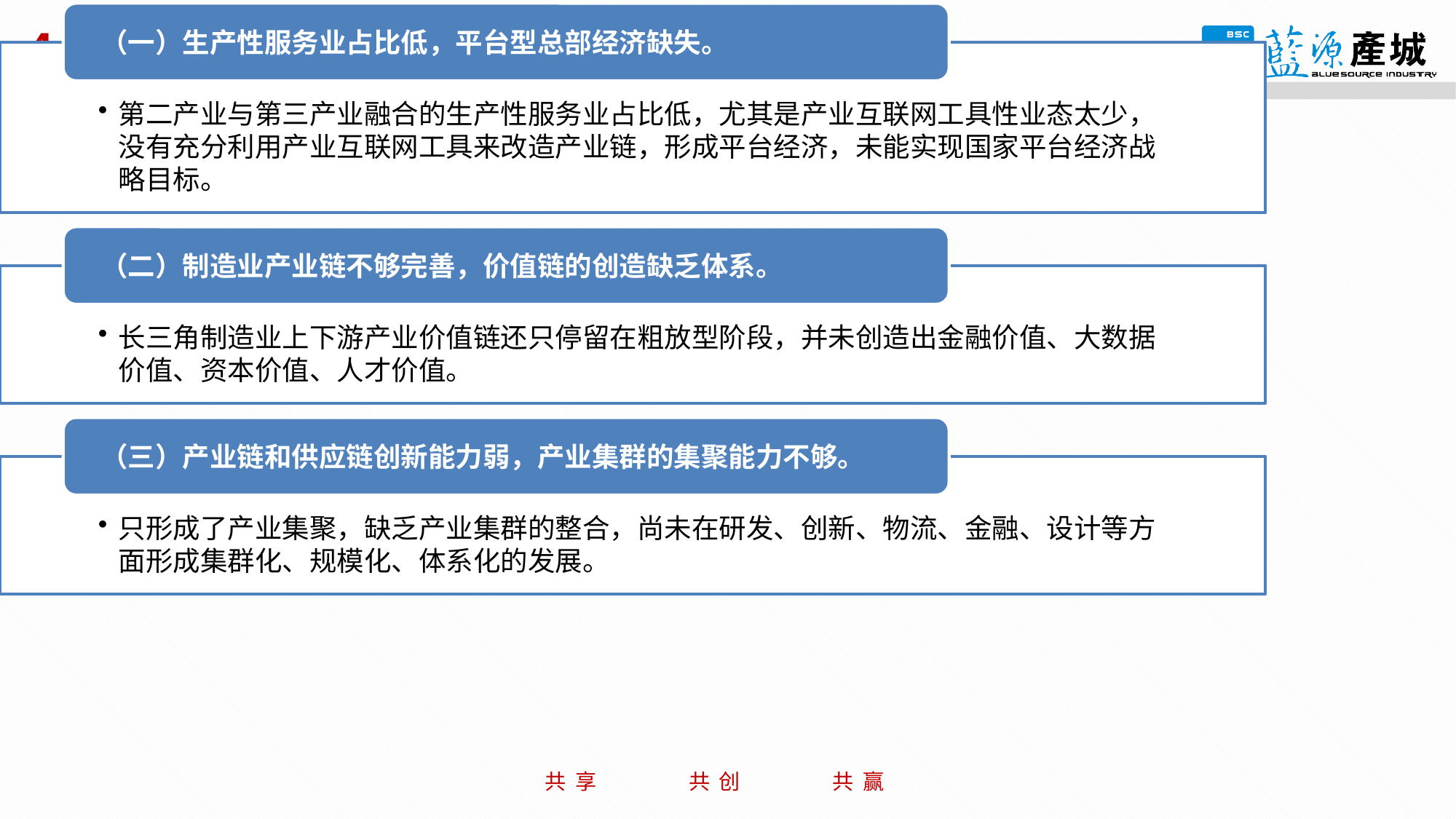

# 4.1.4 长三角产业结构中存在的问题
第二产业与第三产业融合的生产性服务业占比低，尤其是产业互联网工具性业态太少，没有充分利用产业互联网工具来改造产业链，形成平台经济，未能实现国家平台经济战略目标。
（一）生产性服务业占比低，平台型总部经济缺失。
长三角制造业上下游产业价值链还只停留在粗放型阶段，并未创造出金融价值、大数据价值、资本价值、人才价值。
（二）制造业产业链不够完善，价值链的创造缺乏体系。
只形成了产业集聚，缺乏产业集群的整合，尚未在研发、创新、物流、金融、设计等方面形成集群化、规模化、体系化的发展。
（三）产业链和供应链创新能力弱，产业集群的集聚能力不够。
4